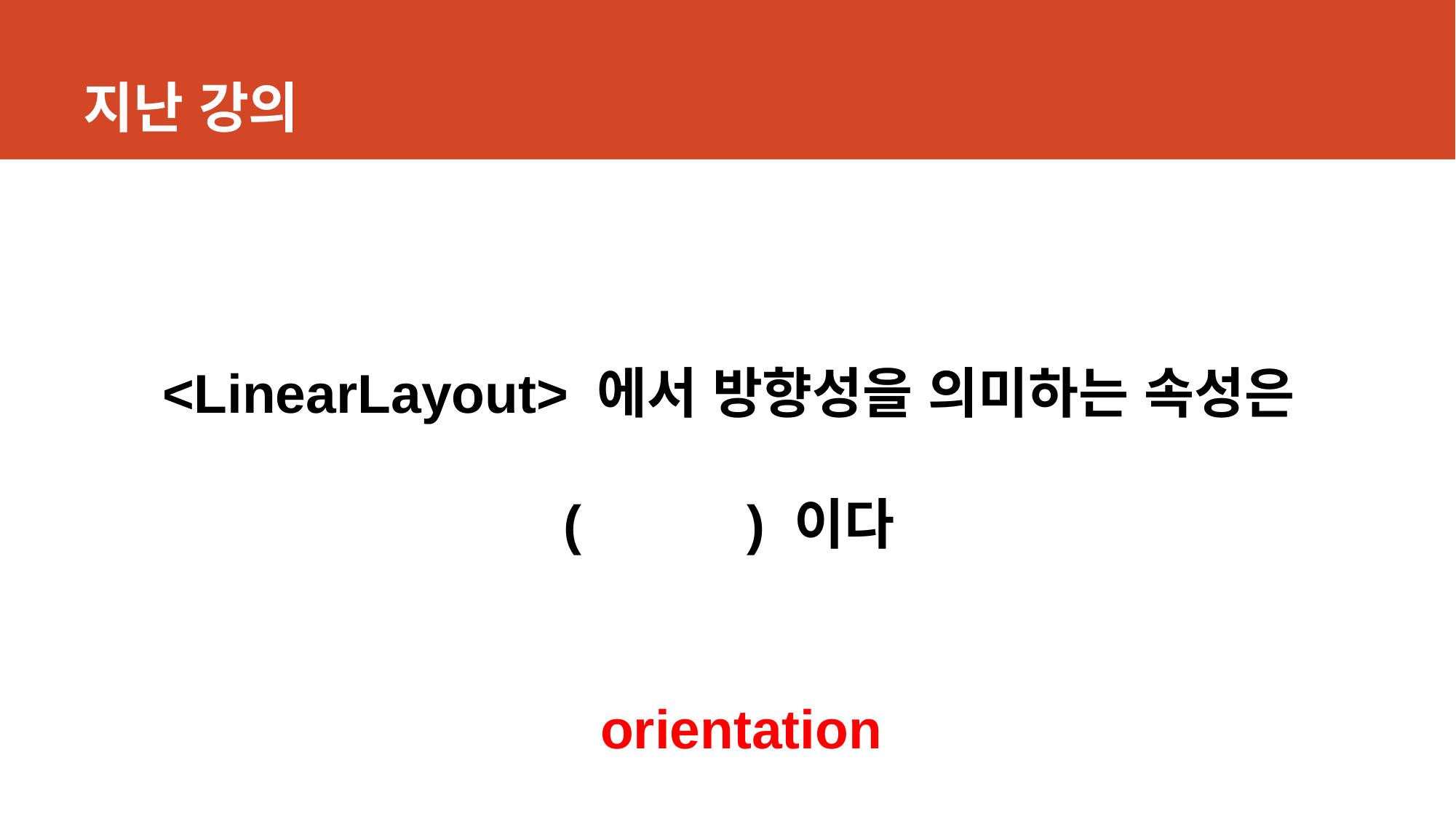

# 지난 강의
<LinearLayout> 에서 방향성을 의미하는 속성은

(           ) 이다
orientation